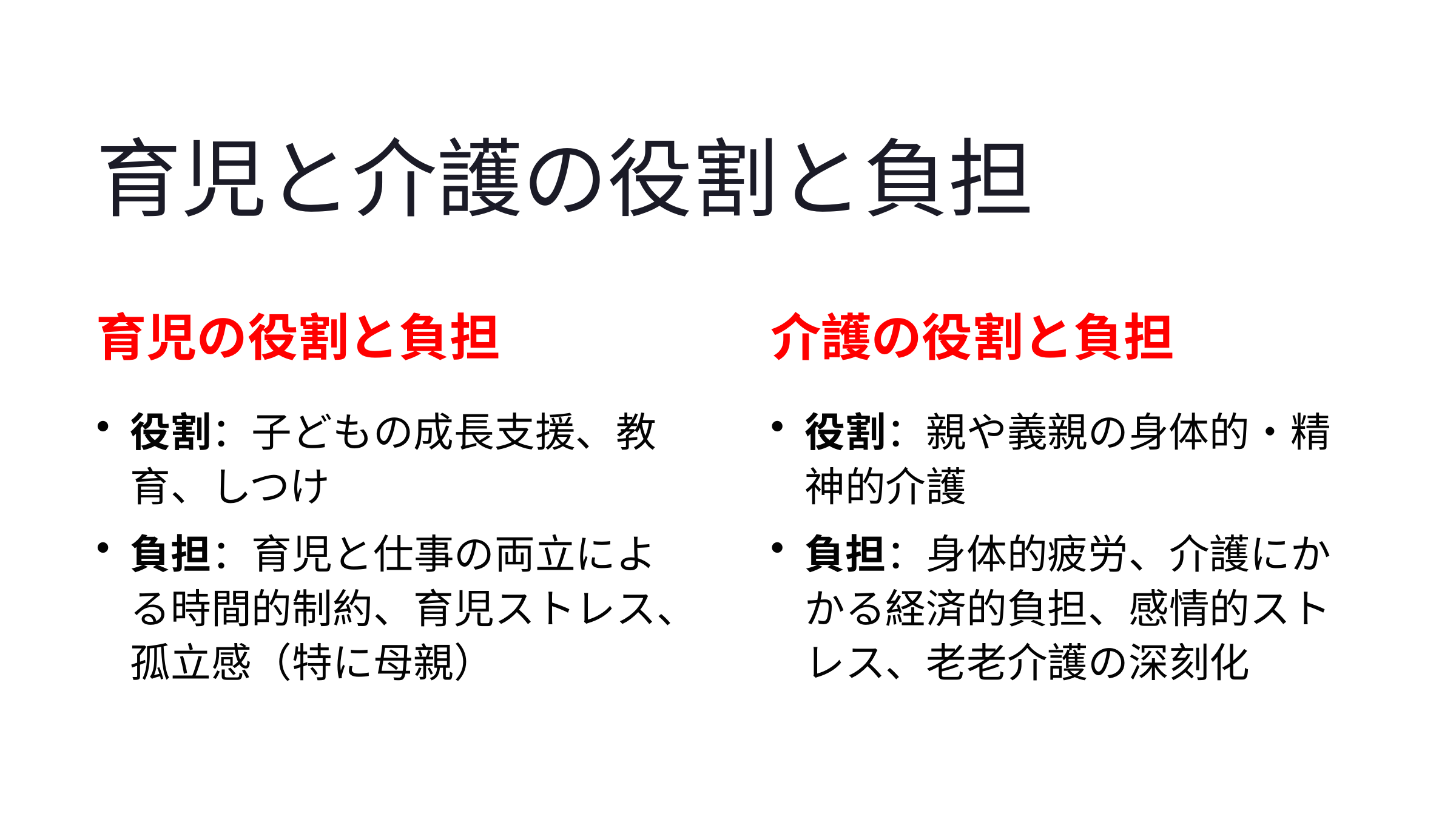

育児と介護の役割と負担
育児の役割と負担
介護の役割と負担
役割：子どもの成長支援、教育、しつけ
役割：親や義親の身体的・精神的介護
負担：育児と仕事の両立による時間的制約、育児ストレス、孤立感（特に母親）
負担：身体的疲労、介護にかかる経済的負担、感情的ストレス、老老介護の深刻化